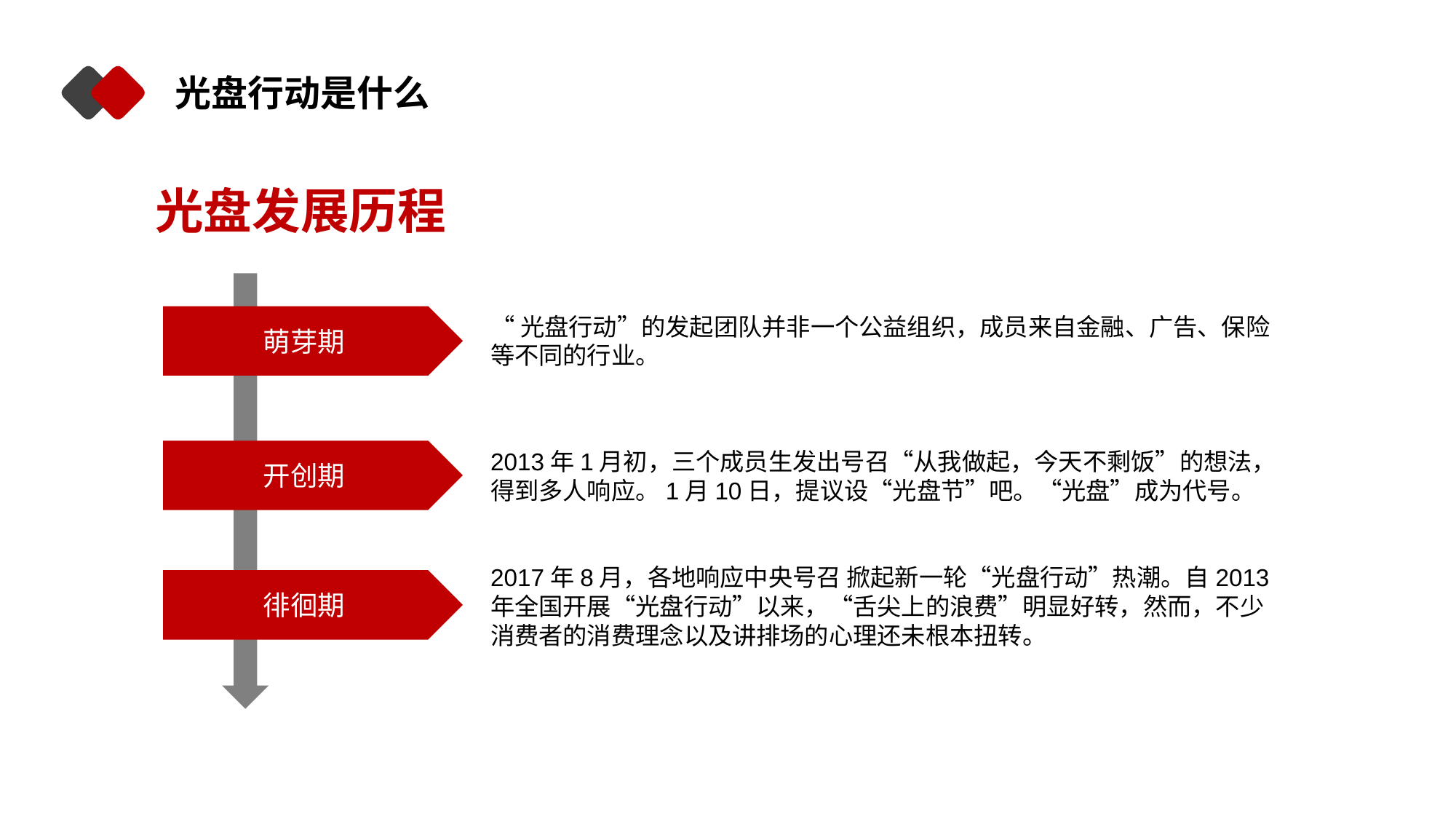

光盘行动是什么

光盘发展历程

“光盘行动”的发起团队并非一个公益组织，成员来自金融、广告、保险等不同的行业。
萌芽期
开创期
2013年1月初，三个成员生发出号召“从我做起，今天不剩饭”的想法，得到多人响应。1月10日，提议设“光盘节”吧。“光盘”成为代号。
2017年8月，各地响应中央号召 掀起新一轮“光盘行动”热潮。自2013年全国开展“光盘行动”以来，“舌尖上的浪费”明显好转，然而，不少消费者的消费理念以及讲排场的心理还未根本扭转。
徘徊期